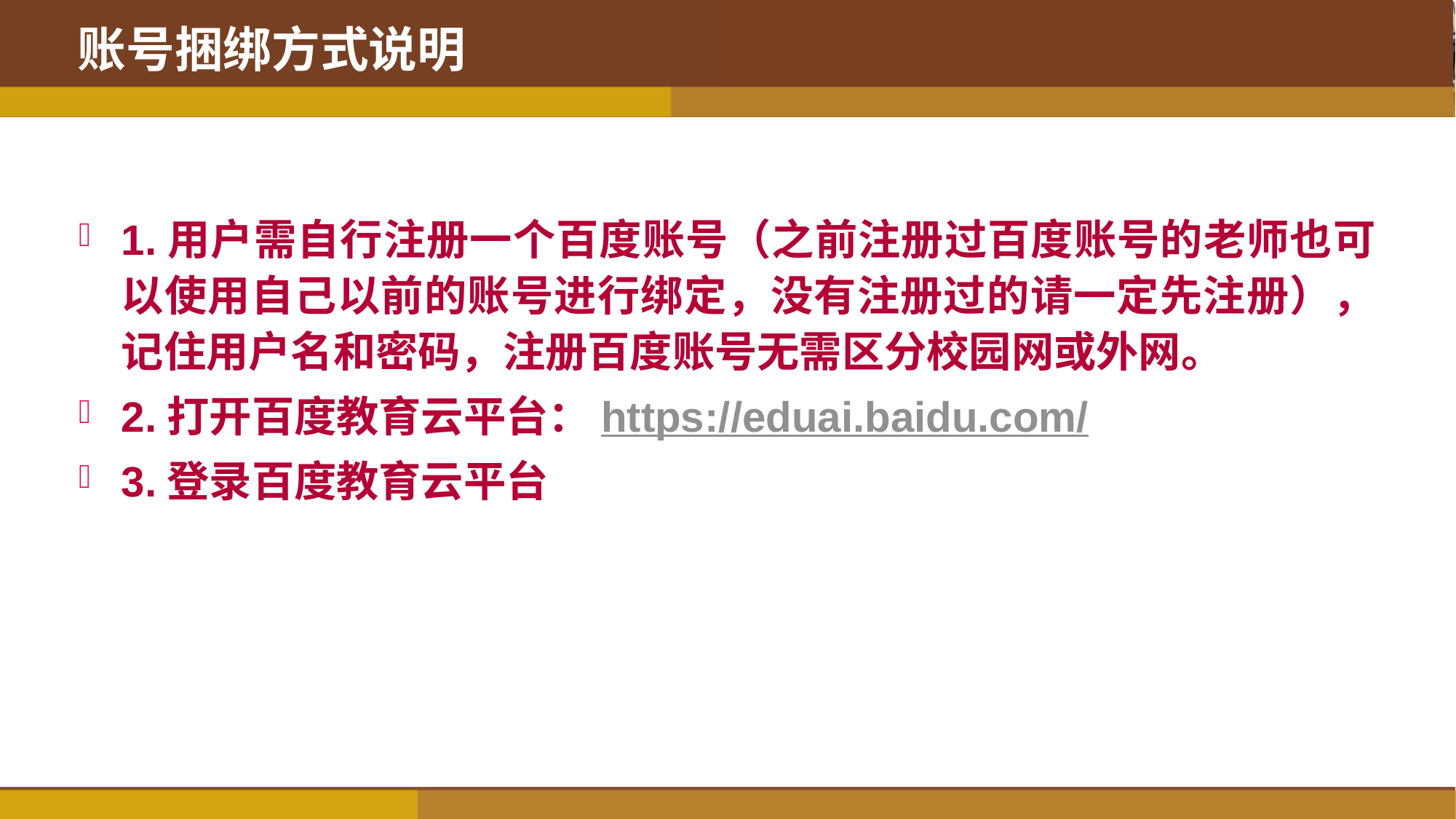

# 账号捆绑方式说明

1.用户需自行注册一个百度账号（之前注册过百度账号的老师也可以使用自己以前的账号进行绑定，没有注册过的请一定先注册），记住用户名和密码，注册百度账号无需区分校园网或外网。
2.打开百度教育云平台：https://eduai.baidu.com/
3.登录百度教育云平台